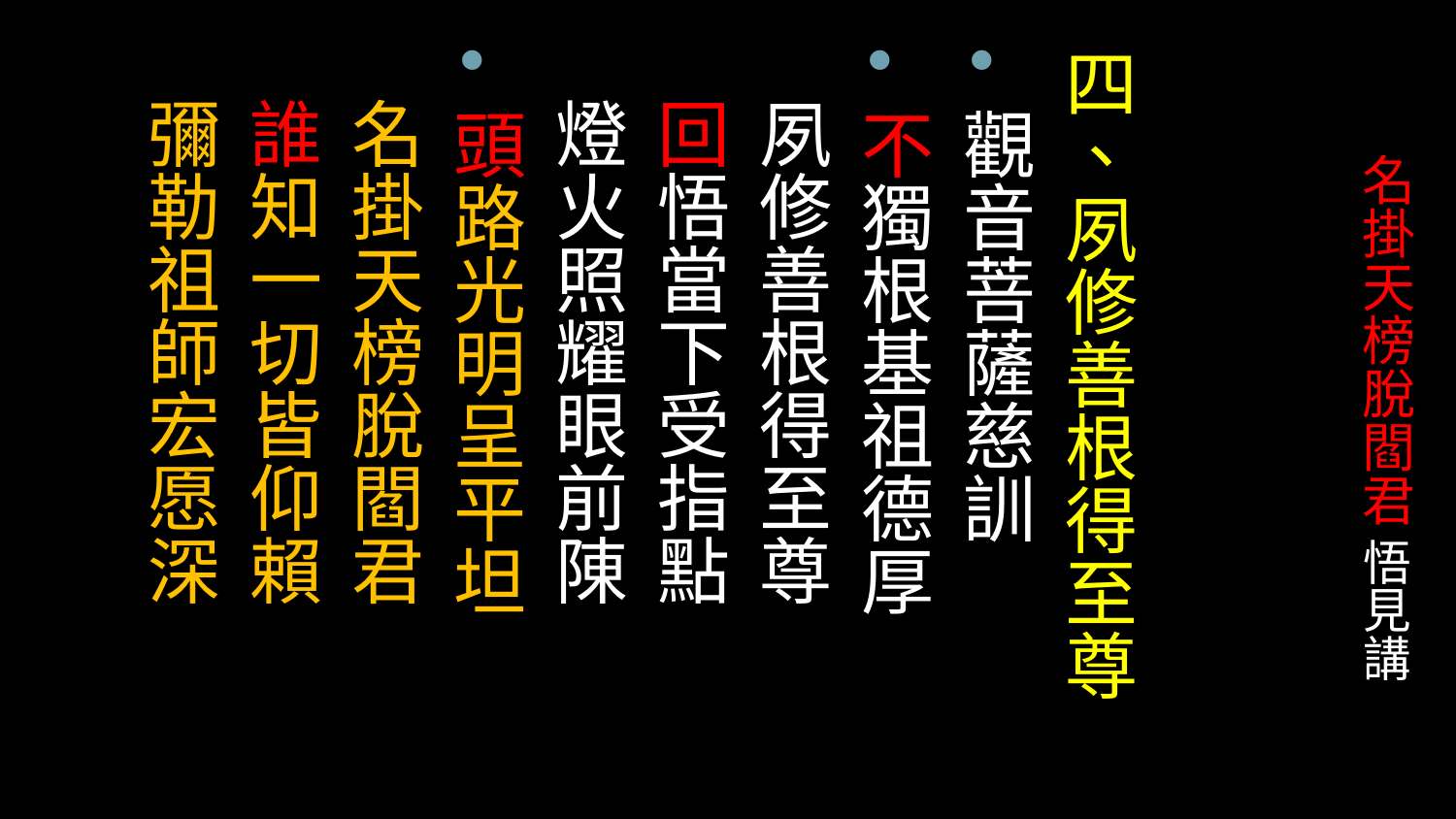

四、夙修善根得至尊
觀音菩薩慈訓
不獨根基祖德厚
  夙修善根得至尊
  回悟當下受指點
  燈火照耀眼前陳
頭路光明呈平坦
  名掛天榜脫閻君
  誰知一切皆仰賴
  彌勒祖師宏愿深

# 名掛天榜脫閻君 悟見講